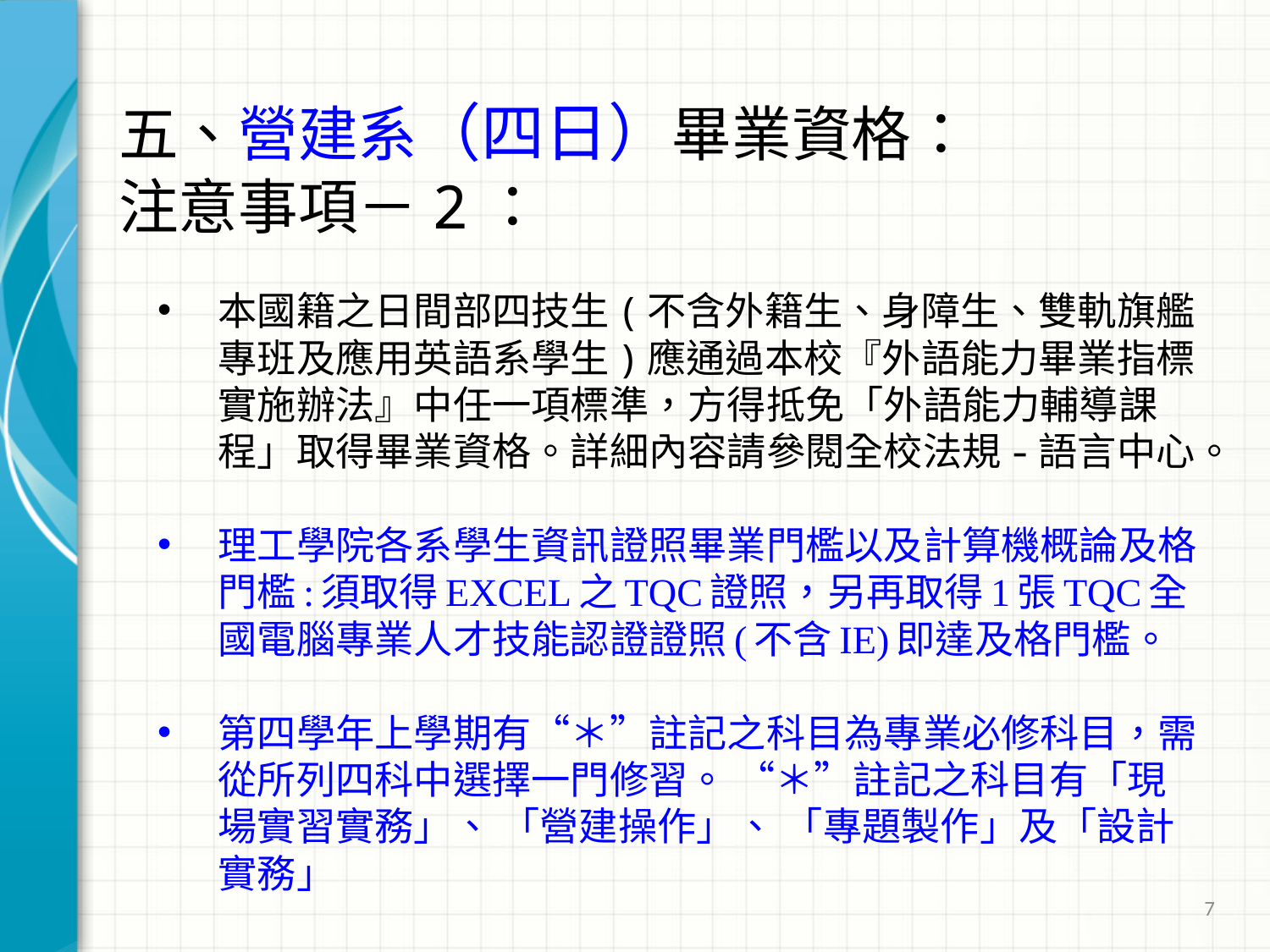

# 五、營建系（四日）畢業資格： 注意事項－2：

本國籍之日間部四技生(不含外籍生、身障生、雙軌旗艦專班及應用英語系學生)應通過本校『外語能力畢業指標實施辦法』中任一項標準，方得抵免「外語能力輔導課程」取得畢業資格。詳細內容請參閱全校法規-語言中心。

理工學院各系學生資訊證照畢業門檻以及計算機概論及格門檻:須取得EXCEL之TQC證照，另再取得1張TQC全國電腦專業人才技能認證證照(不含IE)即達及格門檻。

第四學年上學期有“＊”註記之科目為專業必修科目，需從所列四科中選擇一門修習。 “＊”註記之科目有「現場實習實務」、 「營建操作」、 「專題製作」及「設計實務」
7